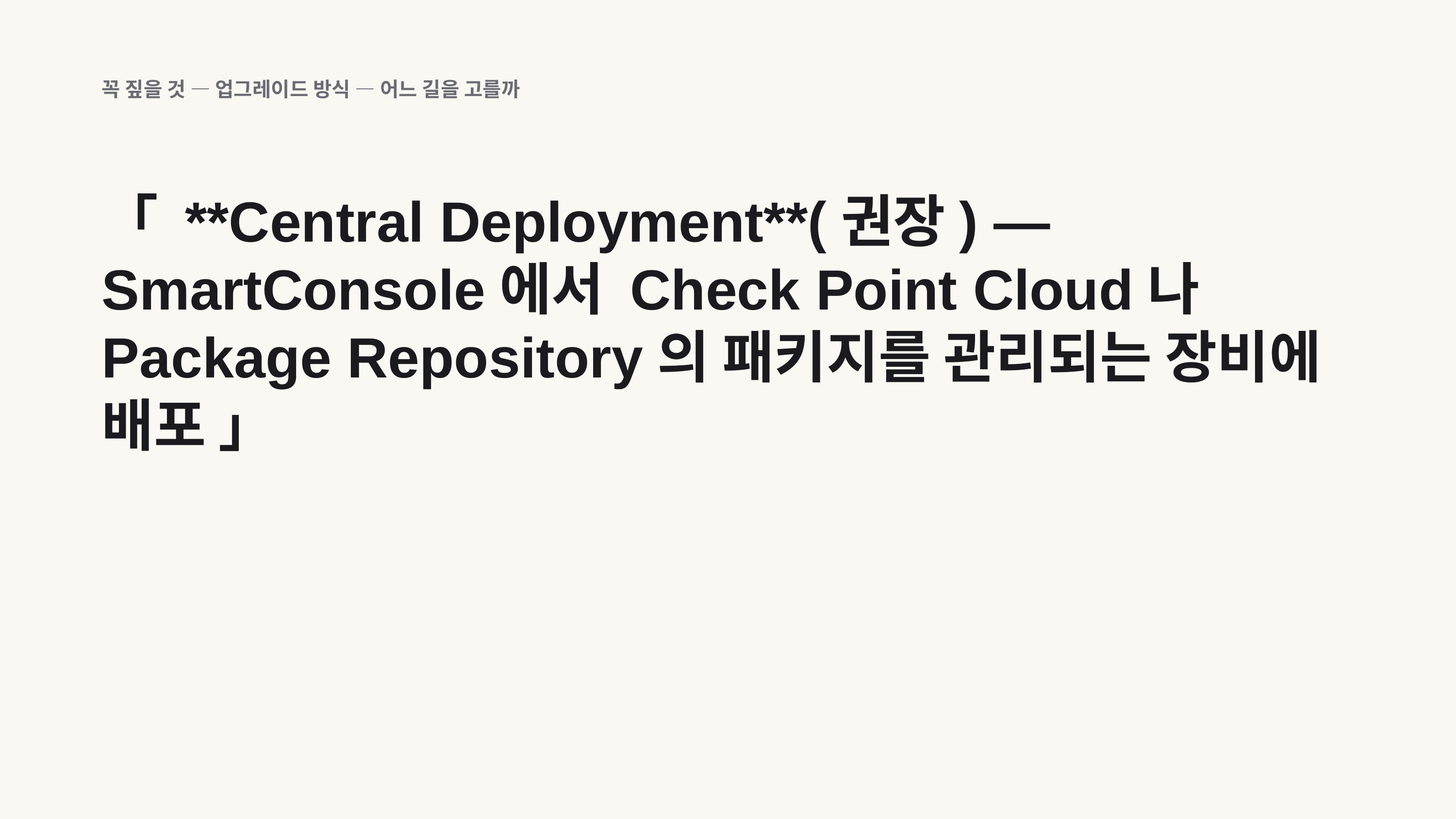

꼭 짚을 것 — 업그레이드 방식 — 어느 길을 고를까
「 **Central Deployment**(권장) — SmartConsole에서 Check Point Cloud나 Package Repository의 패키지를 관리되는 장비에 배포 」